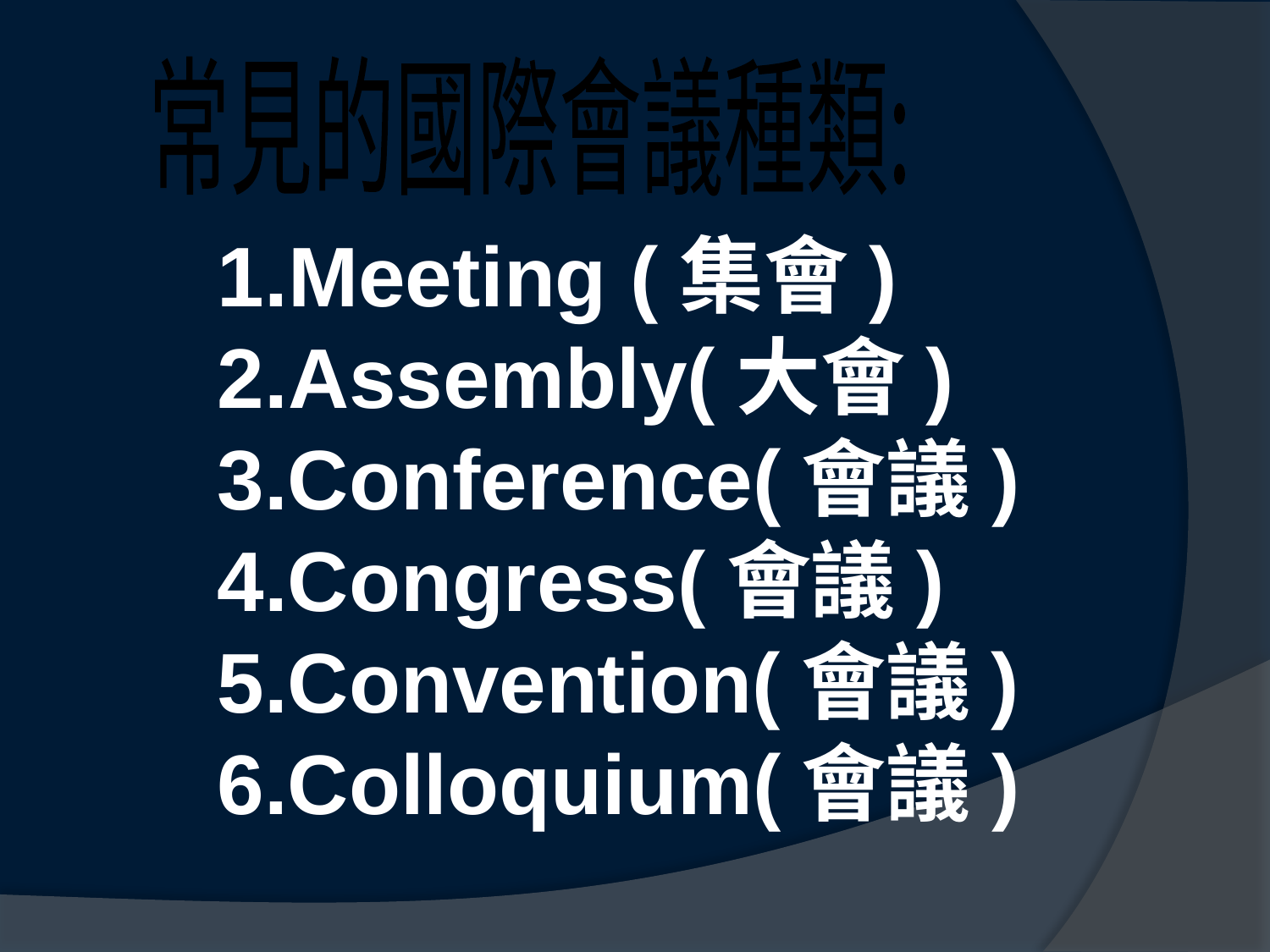

常見的國際會議種類:
Meeting (集會)
Assembly(大會)
3.Conference(會議)
4.Congress(會議)
5.Convention(會議)
6.Colloquium(會議)